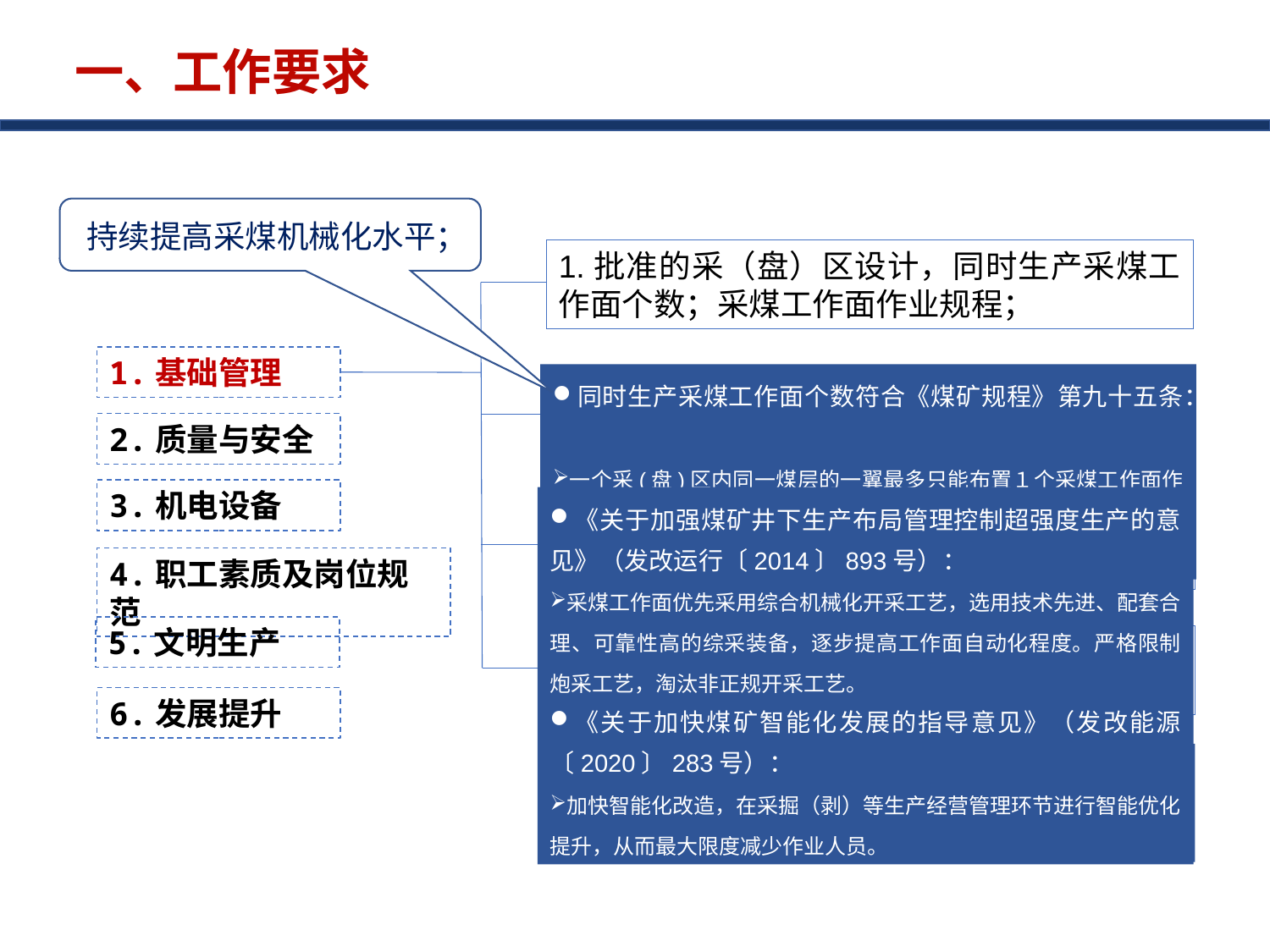

一、工作要求

持续提高采煤机械化水平；
1.批准的采（盘）区设计，同时生产采煤工作面个数；采煤工作面作业规程；
1.基础管理
2.质量与安全
3.机电设备
4.职工素质及岗位规范
5.文明生产
6.发展提升
同时生产采煤工作面个数符合《煤矿规程》第九十五条：
一个采(盘)区内同一煤层的一翼最多只能布置１个采煤工作面作业，一个采(盘)区内同一煤层双翼开采或者多煤层开采的，该采(盘)区最多只能布置2个采煤工作面同时作业。
2.持续提高采煤机械化、自动化、智能化水平；
《关于加强煤矿井下生产布局管理控制超强度生产的意见》（发改运行〔2014〕893号）：
采煤工作面优先采用综合机械化开采工艺，选用技术先进、配套合理、可靠性高的综采装备，逐步提高工作面自动化程度。严格限制炮采工艺，淘汰非正规开采工艺。
《关于加快煤矿智能化发展的指导意见》（发改能源〔2020〕283号）：
加快智能化改造，在采掘（剥）等生产经营管理环节进行智能优化提升，从而最大限度减少作业人员。
3.采用“一井一面”或“一井两面”生产模式；
4.有支护质量、顶板动态监测制度，技术管理体系健全。
《关于进一步加强煤矿企业安全技术管理工作的指导意见 》（安监总煤装〔2011〕51号）:
建立健全以总工程师（技术负责人）为首的安全技术管理体系。